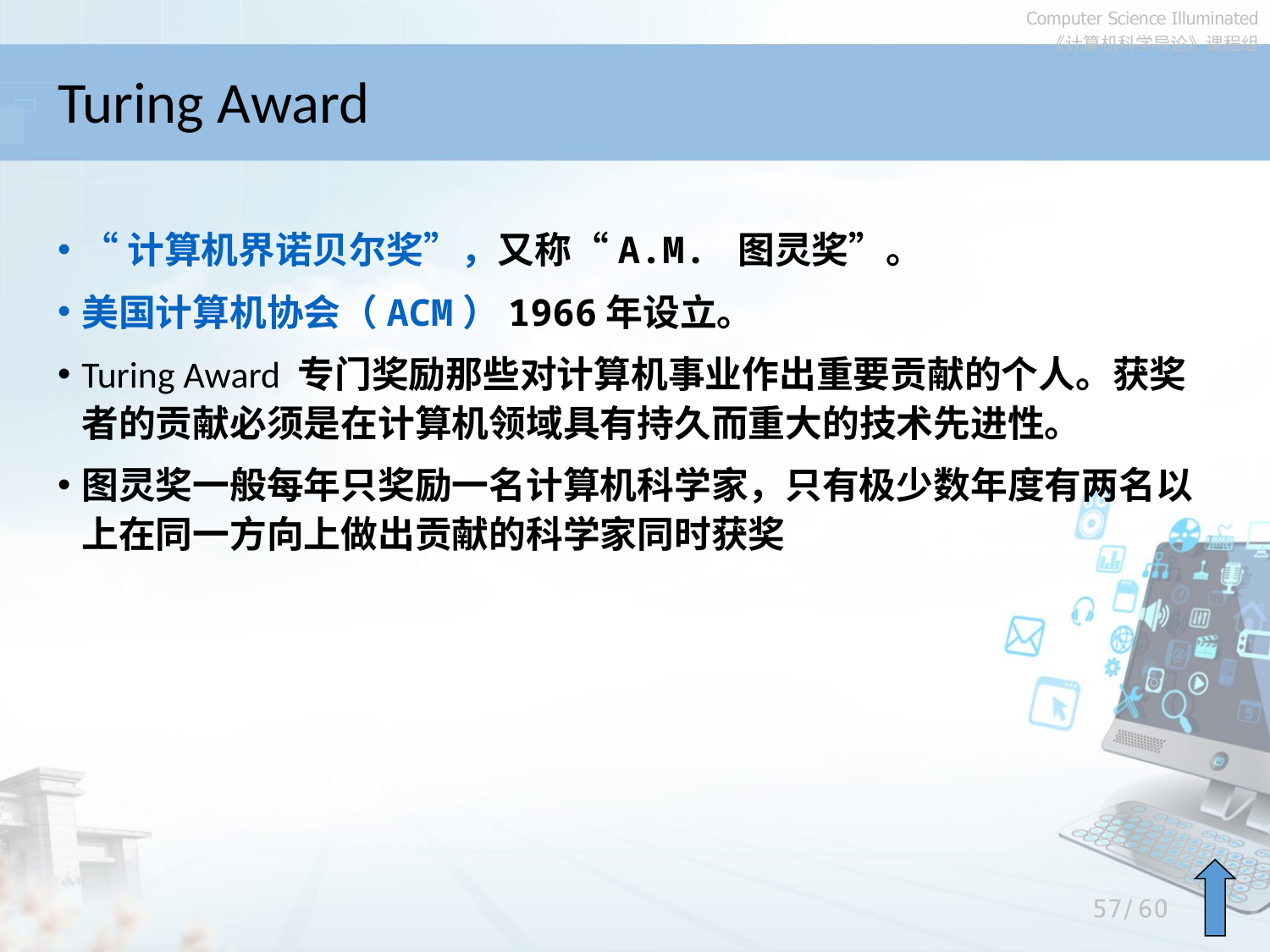

# Turing Award
“计算机界诺贝尔奖”，又称“A.M. 图灵奖”。
美国计算机协会（ACM）1966年设立。
Turing Award 专门奖励那些对计算机事业作出重要贡献的个人。获奖者的贡献必须是在计算机领域具有持久而重大的技术先进性。
图灵奖一般每年只奖励一名计算机科学家，只有极少数年度有两名以上在同一方向上做出贡献的科学家同时获奖

57/60